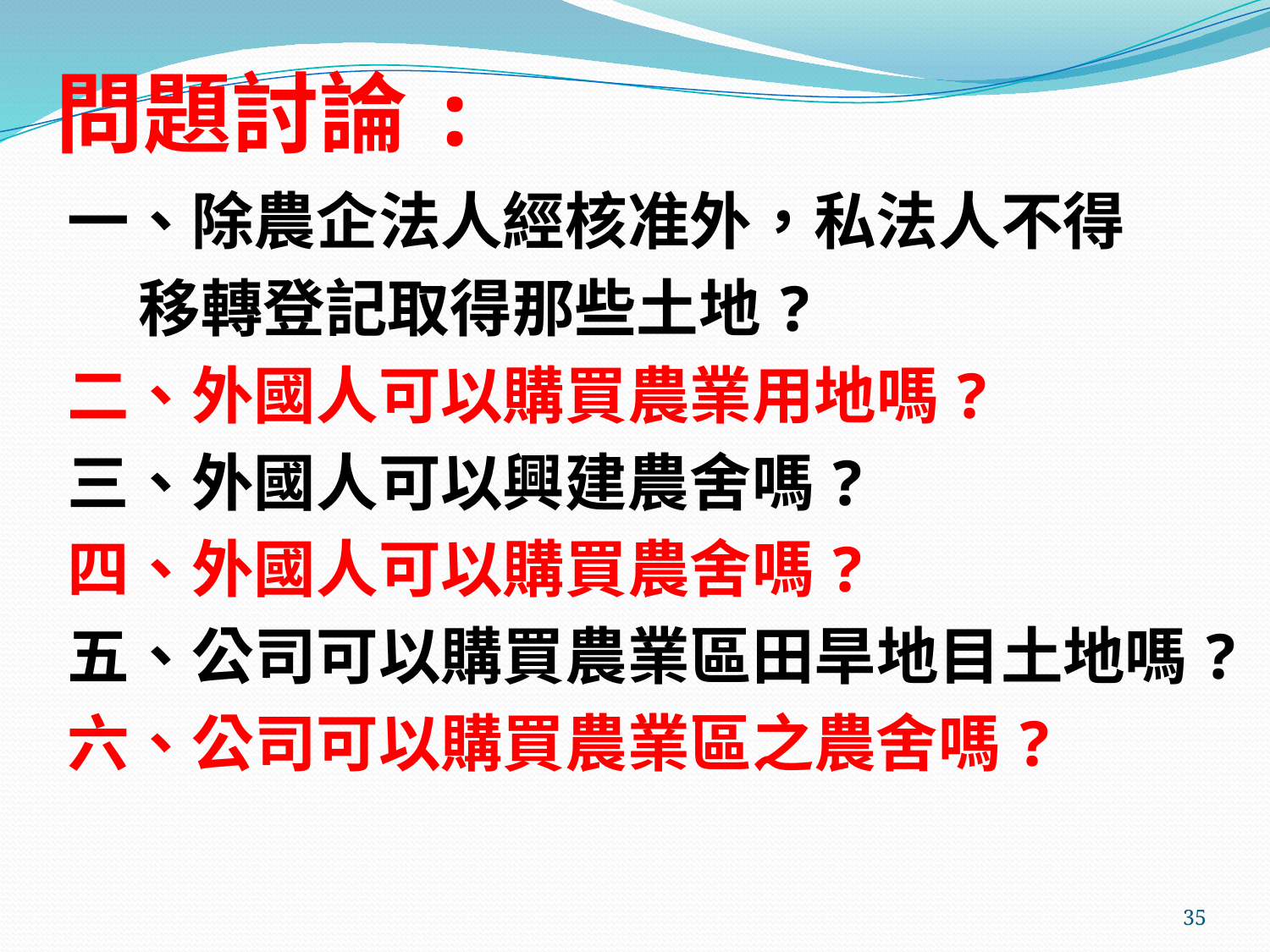

# 問題討論:
一、除農企法人經核准外，私法人不得
    移轉登記取得那些土地?
二、外國人可以購買農業用地嗎?
三、外國人可以興建農舍嗎?
四、外國人可以購買農舍嗎?
五、公司可以購買農業區田旱地目土地嗎?
六、公司可以購買農業區之農舍嗎?
35